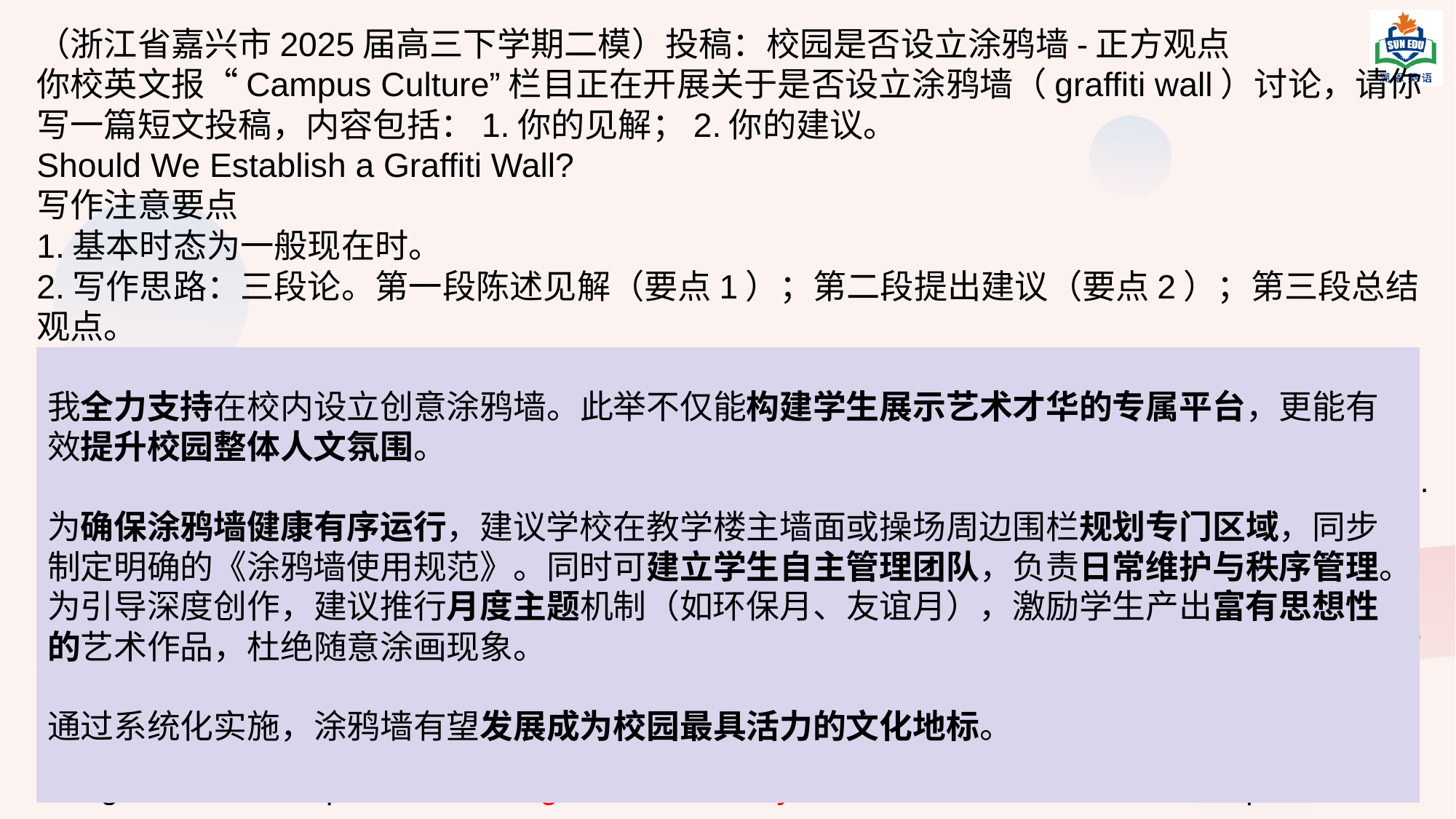

（浙江省嘉兴市2025届高三下学期二模）投稿：校园是否设立涂鸦墙-正方观点
你校英文报“Campus Culture”栏目正在开展关于是否设立涂鸦墙（graffiti wall）讨论，请你写一篇短文投稿，内容包括：1.你的见解；2.你的建议。
Should We Establish a Graffiti Wall?
写作注意要点
1.基本时态为一般现在时。
2.写作思路：三段论。第一段陈述见解（要点1）；第二段提出建议（要点2）；第三段总结观点。
Should We Establish a Graffiti Wall?
I'm all for establishing a graffiti wall in our campus. Not only does the graffiti wall function as a platform for students to showcase their creativity, it also elevates the school's cultural atmosphere.
To facilitate its healthy operation as expected, it is recommended that our school set up special graffiti areas on the side of the teaching building or around the playground, and establish specific usage guidelines.We can also introduce monthly themes ranging from environmental protection to friendship, to encourage more thoughtful artworks. Equally important is to establish a student management team to guarantee the daily maintenance and administration of the graffiti wall.
The graffiti wall is expected to emerge as the most dynamic cultural landmark on campus.

我全力支持在校内设立创意涂鸦墙。此举不仅能构建学生展示艺术才华的专属平台，更能有效提升校园整体人文氛围。

为确保涂鸦墙健康有序运行，建议学校在教学楼主墙面或操场周边围栏规划专门区域，同步制定明确的《涂鸦墙使用规范》。同时可建立学生自主管理团队，负责日常维护与秩序管理。为引导深度创作，建议推行月度主题机制（如环保月、友谊月），激励学生产出富有思想性的艺术作品，杜绝随意涂画现象。

通过系统化实施，涂鸦墙有望发展成为校园最具活力的文化地标。